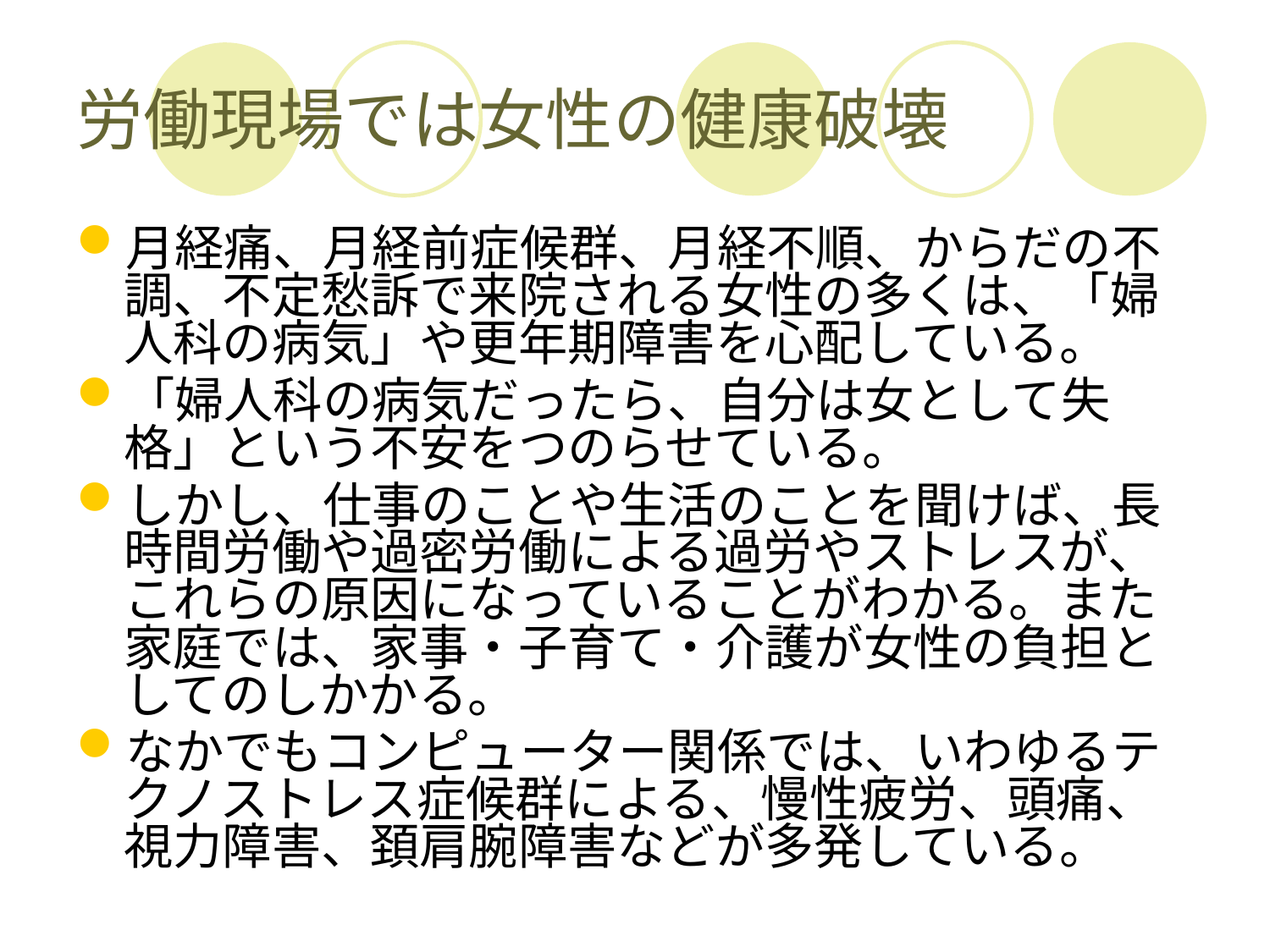

# 労働現場では女性の健康破壊
月経痛、月経前症候群、月経不順、からだの不調、不定愁訴で来院される女性の多くは、「婦人科の病気」や更年期障害を心配している。
「婦人科の病気だったら、自分は女として失格」という不安をつのらせている。
しかし、仕事のことや生活のことを聞けば、長時間労働や過密労働による過労やストレスが、これらの原因になっていることがわかる。また家庭では、家事・子育て・介護が女性の負担としてのしかかる。
なかでもコンピューター関係では、いわゆるテクノストレス症候群による、慢性疲労、頭痛、視力障害、頚肩腕障害などが多発している。